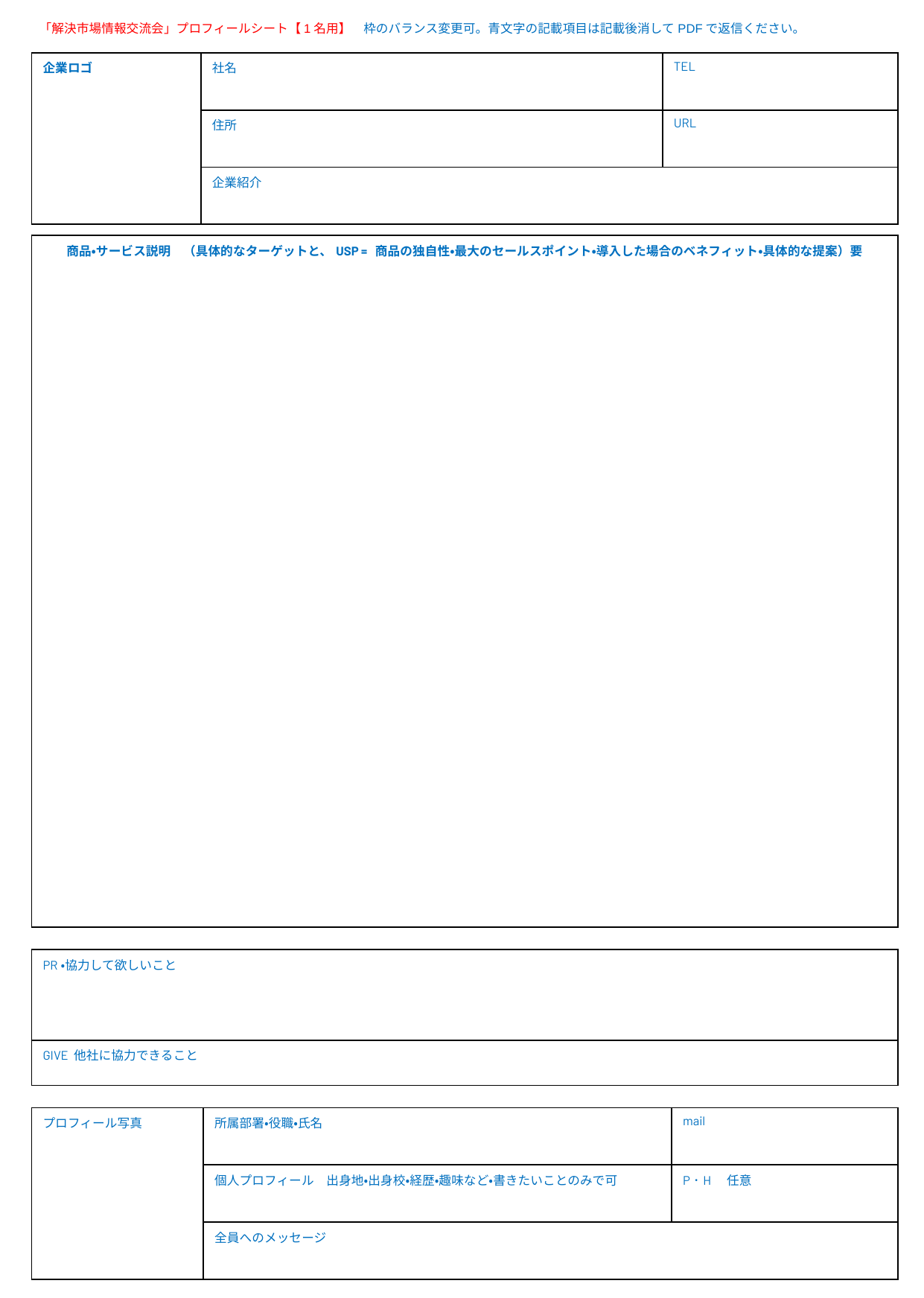

「解決市場情報交流会」プロフィールシート【1名用】　枠のバランス変更可。青文字の記載項目は記載後消してPDFで返信ください。
| 企業ロゴ | 社名 | TEL |
| --- | --- | --- |
|  | 住所 | URL |
|  | 企業紹介 |  |
| 商品・サービス説明　（具体的なターゲットと、USP = 商品の独自性・最大のセールスポイント・導入した場合のベネフィット・具体的な提案）要 |
| --- |
| PR・協力して欲しいこと |
| --- |
| GIVE 他社に協力できること |
| プロフィール写真 | 所属部署・役職・氏名 | mail |
| --- | --- | --- |
|  | 個人プロフィール　出身地・出身校・経歴・趣味など・書きたいことのみで可 | P･H　任意 |
|  | 全員へのメッセージ |  |